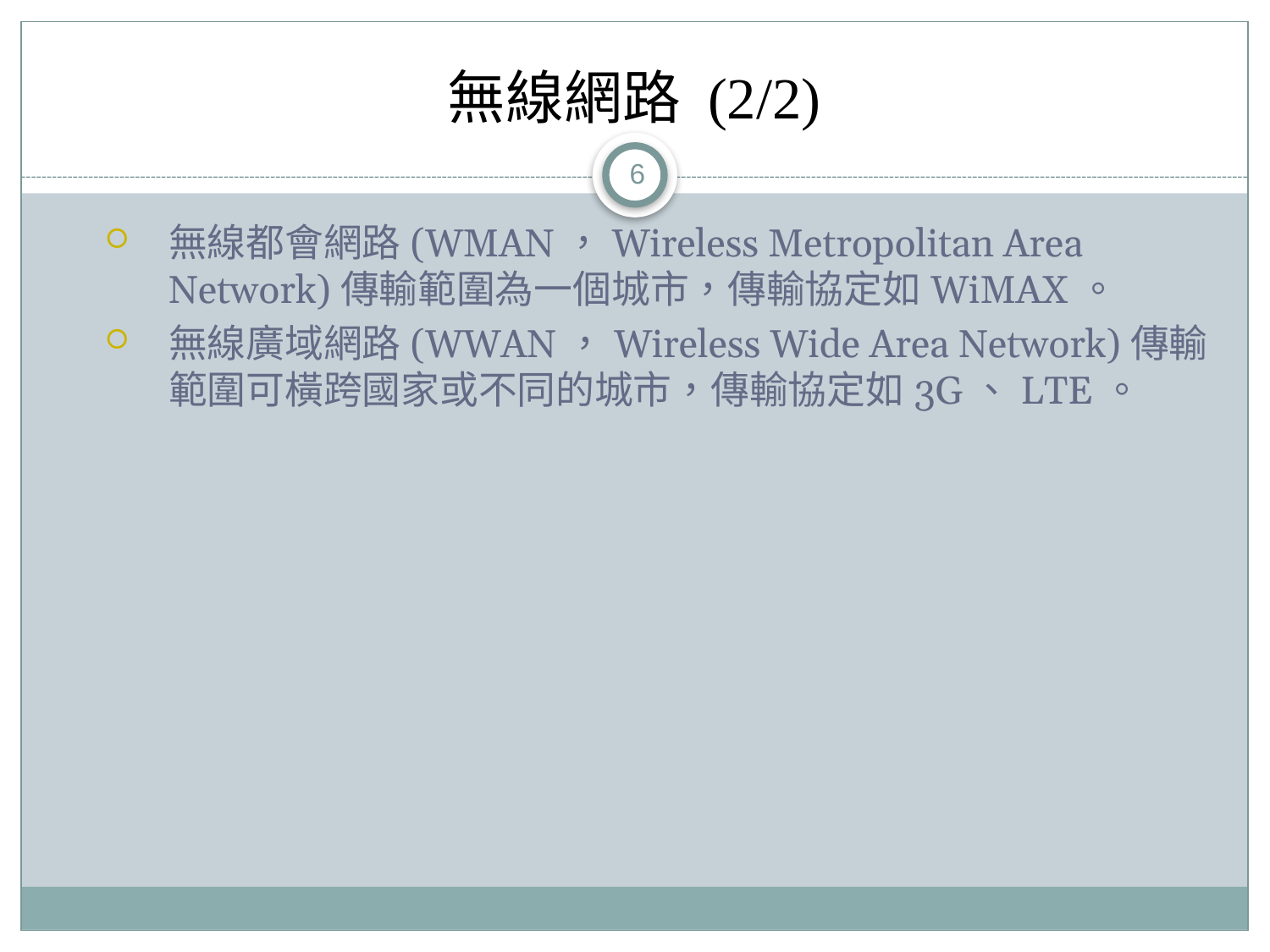

# 無線網路 (2/2)
6
無線都會網路(WMAN，Wireless Metropolitan Area Network)傳輸範圍為一個城市，傳輸協定如WiMAX。
無線廣域網路(WWAN，Wireless Wide Area Network)傳輸範圍可橫跨國家或不同的城市，傳輸協定如3G、LTE。